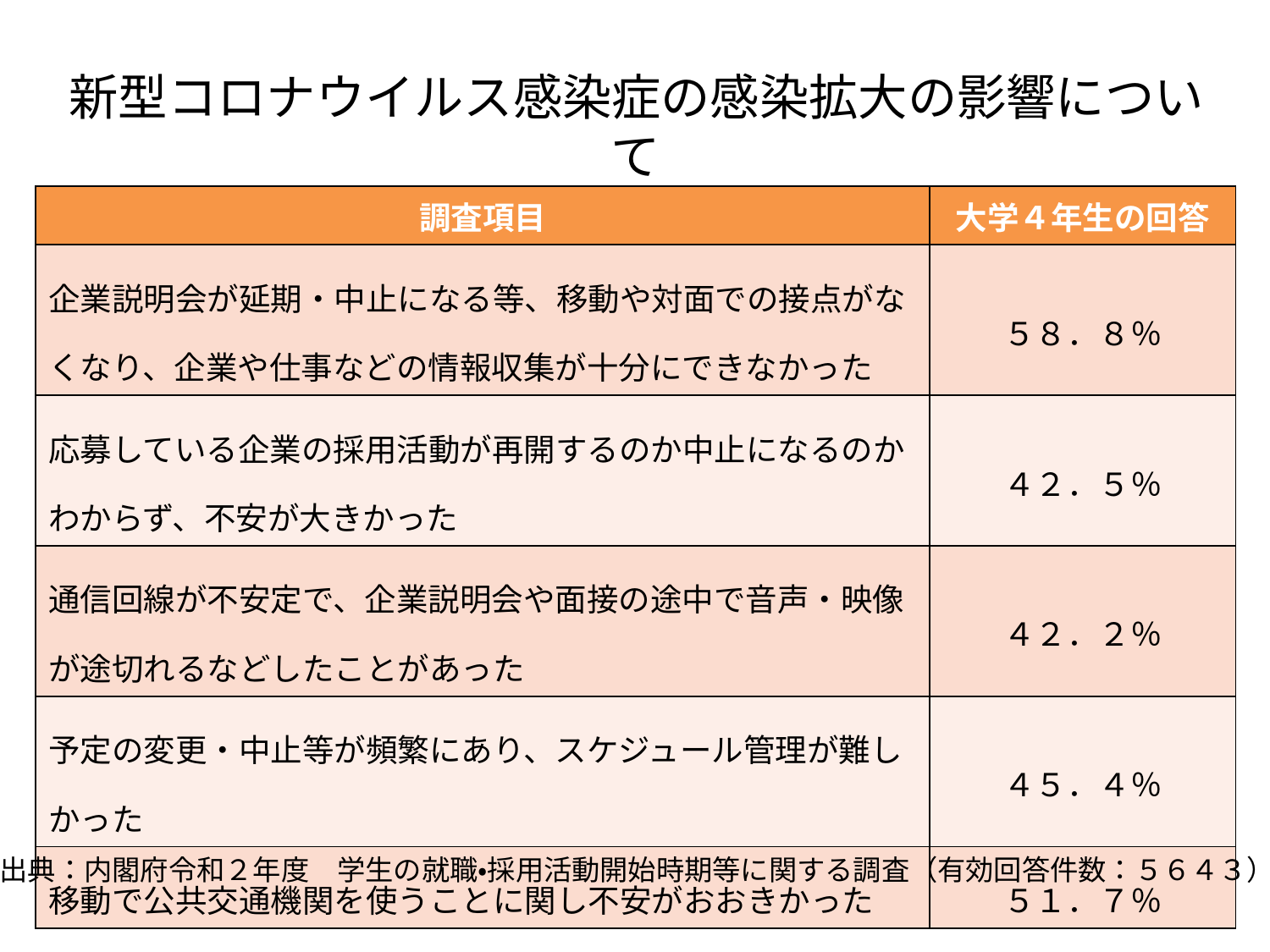

# 新型コロナウイルス感染症の感染拡大の影響について
| 調査項目 | 大学４年生の回答 |
| --- | --- |
| 企業説明会が延期・中止になる等、移動や対面での接点がなくなり、企業や仕事などの情報収集が十分にできなかった | ５８．８％ |
| 応募している企業の採用活動が再開するのか中止になるのかわからず、不安が大きかった | ４２．５％ |
| 通信回線が不安定で、企業説明会や面接の途中で音声・映像が途切れるなどしたことがあった | ４２．２％ |
| 予定の変更・中止等が頻繁にあり、スケジュール管理が難しかった | ４５．４％ |
| 移動で公共交通機関を使うことに関し不安がおおきかった | ５１．７％ |
出典：内閣府令和２年度　学生の就職・採用活動開始時期等に関する調査（有効回答件数：５６４３）